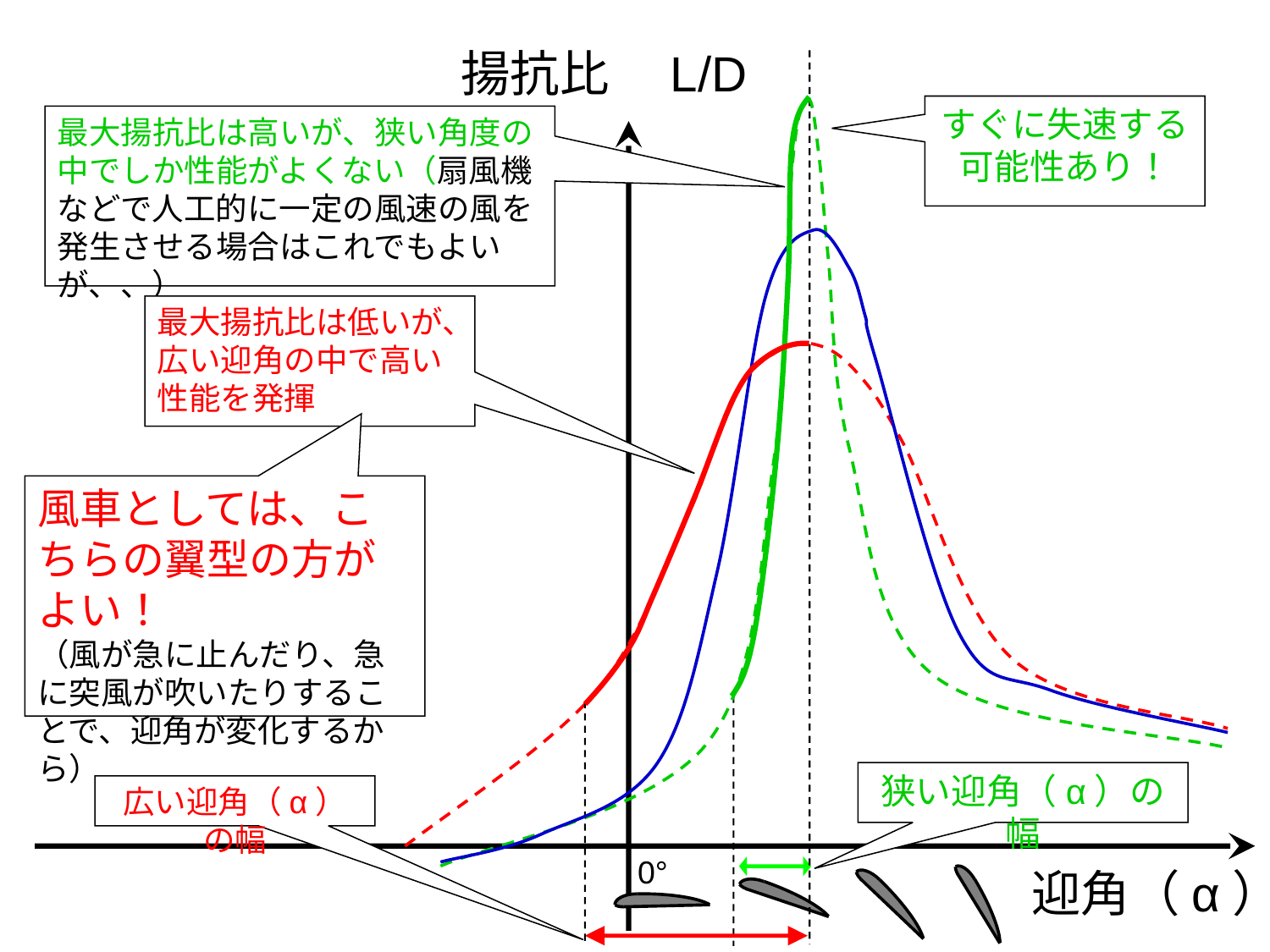

揚抗比　L/D

すぐに失速する可能性あり！

最大揚抗比は高いが、狭い角度の中でしか性能がよくない（扇風機などで人工的に一定の風速の風を発生させる場合はこれでもよいが、、）

最大揚抗比は低いが、広い迎角の中で高い性能を発揮

風車としては、こちらの翼型の方がよい！
（風が急に止んだり、急に突風が吹いたりすることで、迎角が変化するから）

狭い迎角（α）の幅
広い迎角（α）の幅
0°

迎角（α）